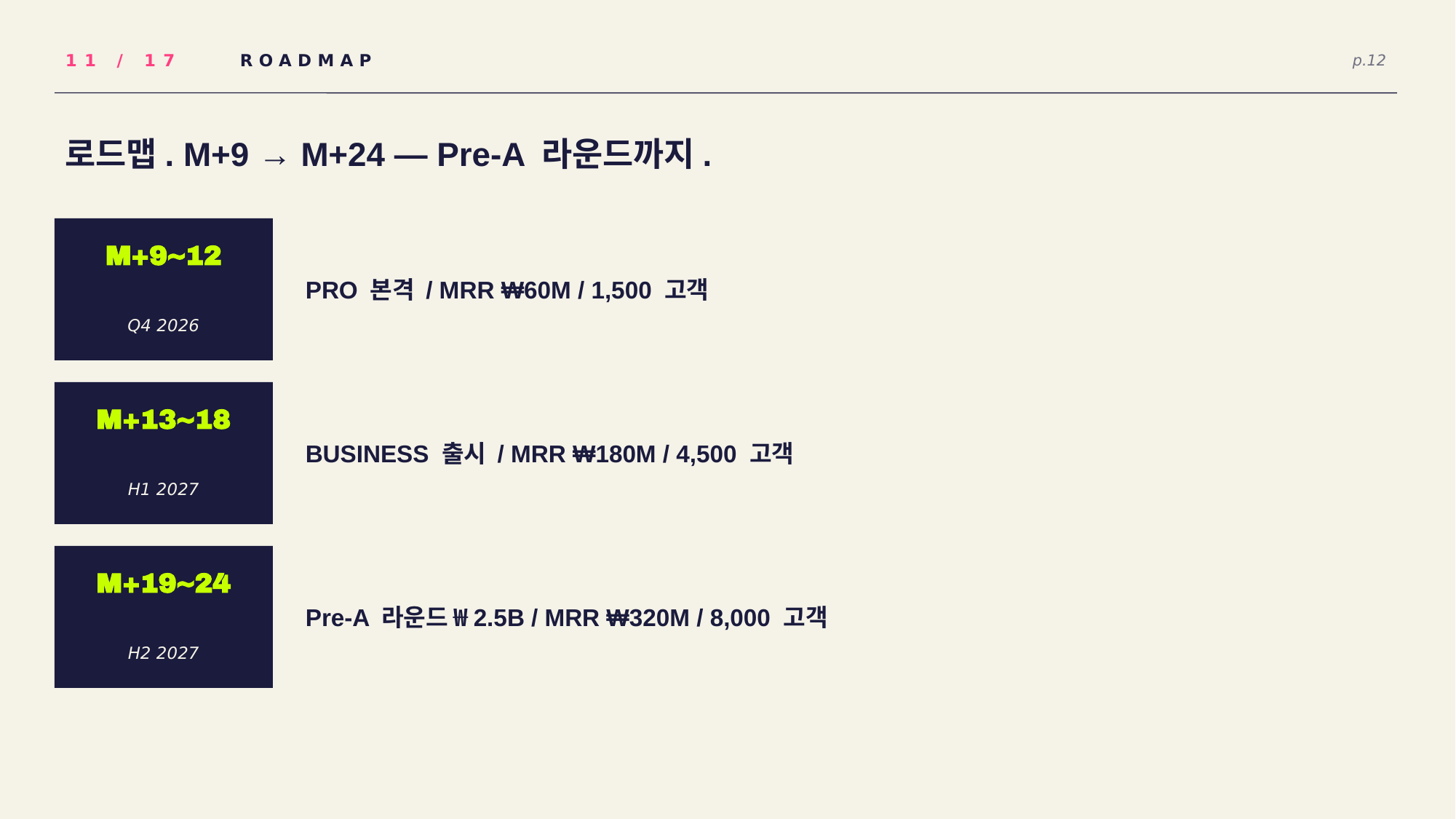

11 / 17
ROADMAP
p.12

로드맵. M+9 → M+24 — Pre-A 라운드까지.

M+9~12
PRO 본격 / MRR ₩60M / 1,500 고객
Q4 2026

M+13~18
BUSINESS 출시 / MRR ₩180M / 4,500 고객
H1 2027

M+19~24
Pre-A 라운드 ₩2.5B / MRR ₩320M / 8,000 고객
H2 2027